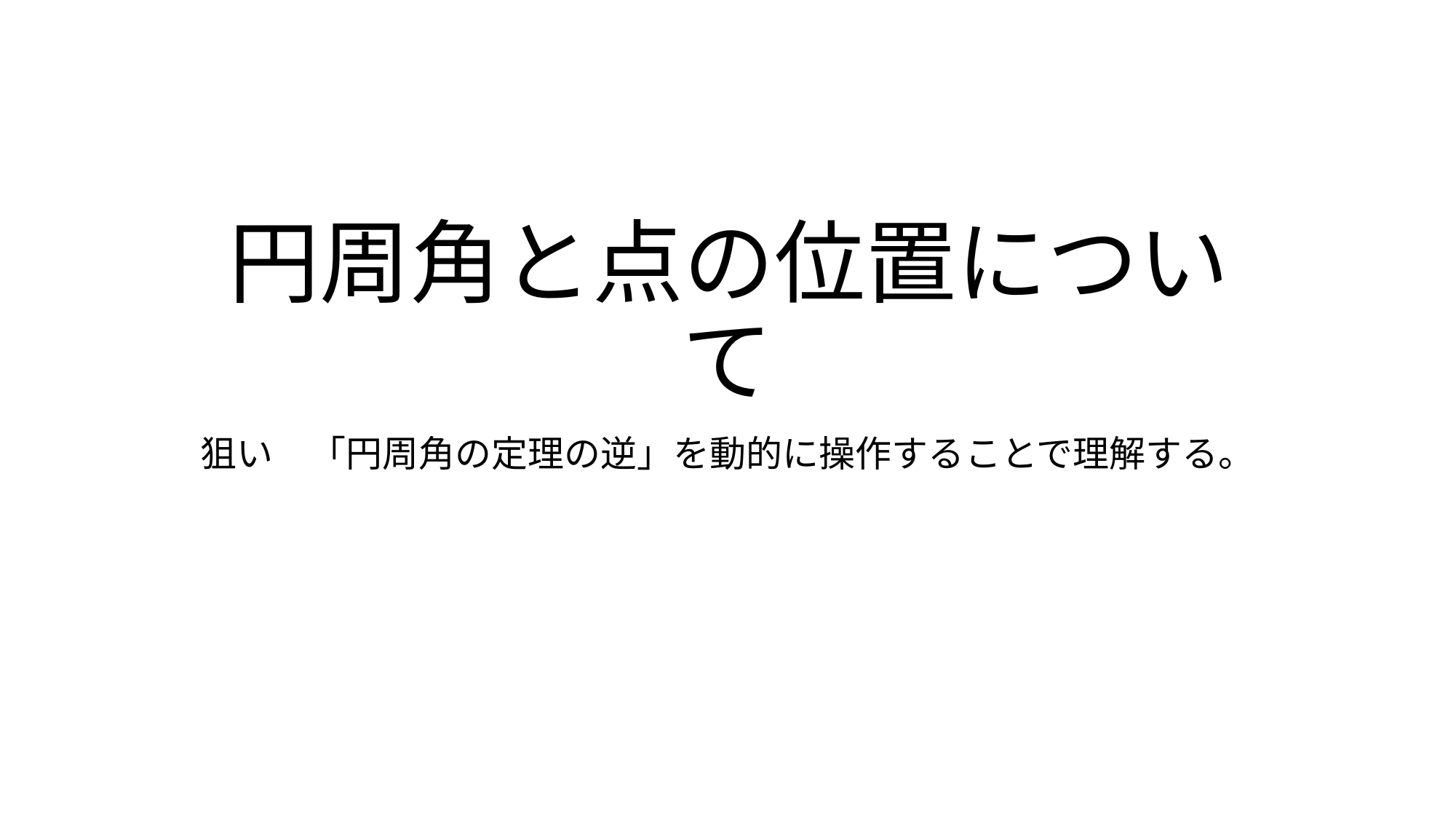

# 円周角と点の位置について
狙い　「円周角の定理の逆」を動的に操作することで理解する。